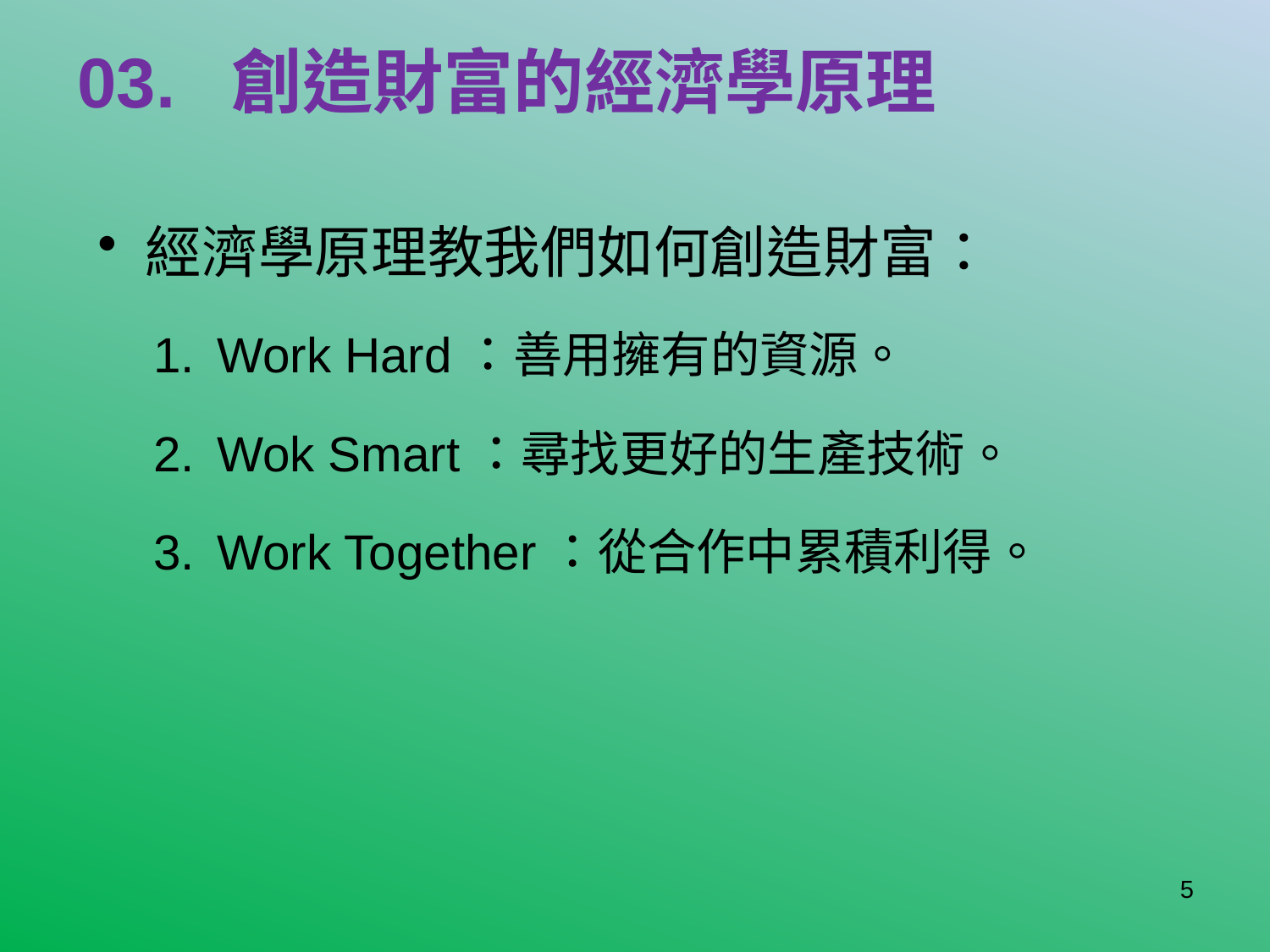

# 03.  創造財富的經濟學原理
經濟學原理教我們如何創造財富：
Work Hard：善用擁有的資源。
Wok Smart：尋找更好的生產技術。
Work Together：從合作中累積利得。

5